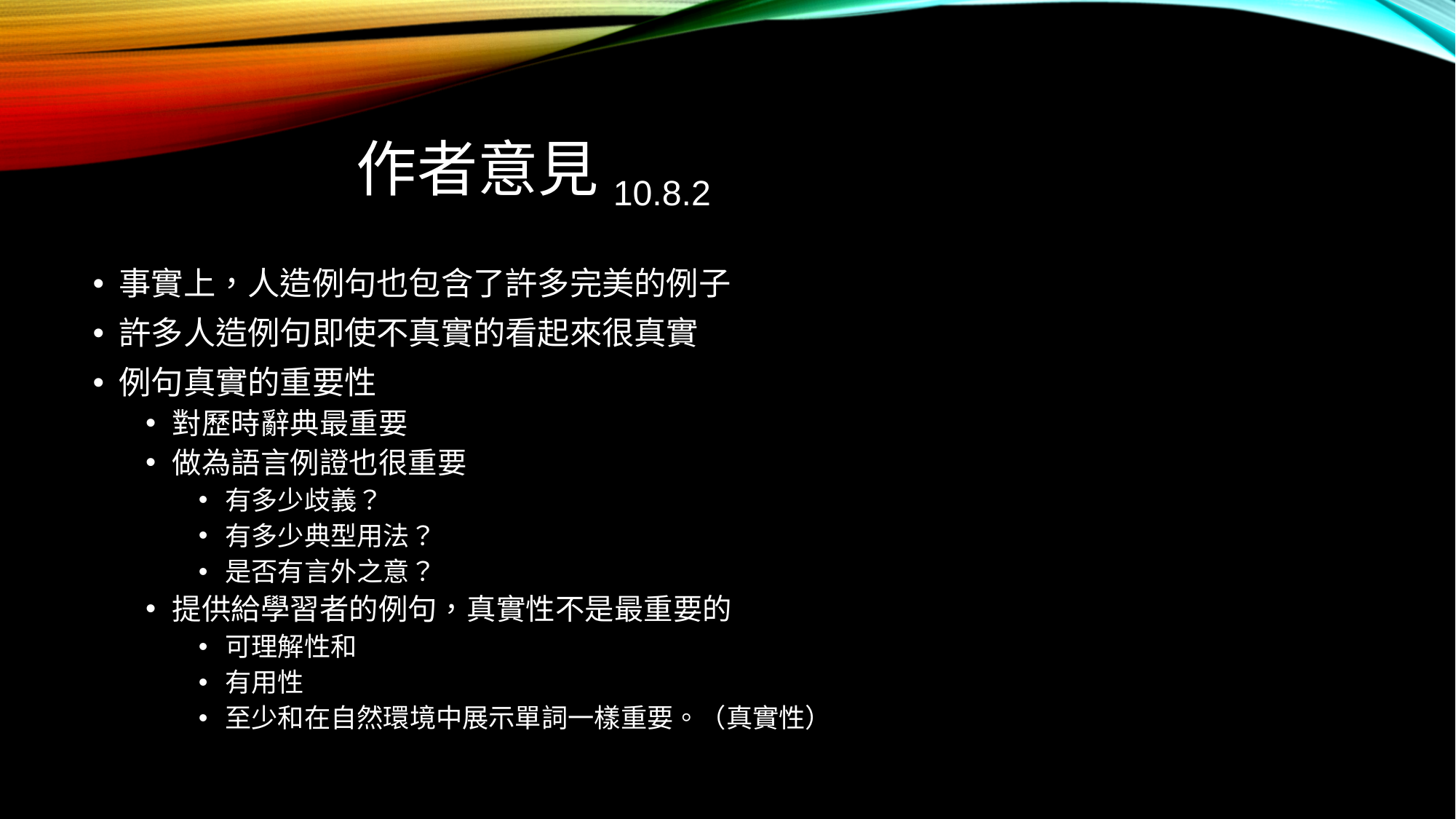

# 作者意見10.8.2
事實上，人造例句也包含了許多完美的例子
許多人造例句即使不真實的看起來很真實
例句真實的重要性
對歷時辭典最重要
做為語言例證也很重要
有多少歧義？
有多少典型用法？
是否有言外之意？
提供給學習者的例句，真實性不是最重要的
可理解性和
有用性
至少和在自然環境中展示單詞一樣重要。（真實性）